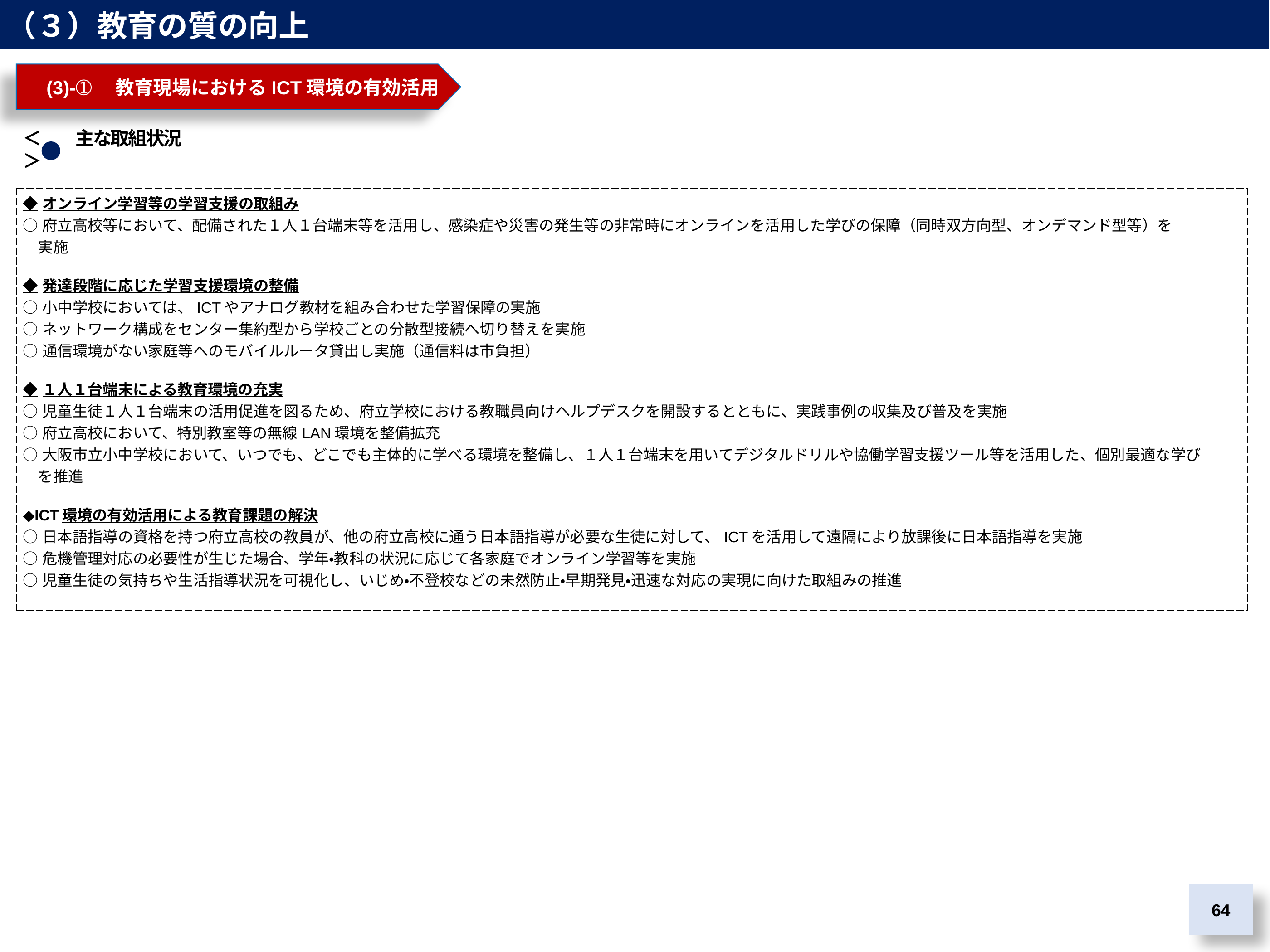

（３）教育の質の向上
　(3)-➀　教育現場におけるICT環境の有効活用
＜　　主な取組状況＞

| ◆オンライン学習等の学習支援の取組み ○府立高校等において、配備された１人１台端末等を活用し、感染症や災害の発生等の非常時にオンラインを活用した学びの保障（同時双方向型、オンデマンド型等）を 　実施 ◆発達段階に応じた学習支援環境の整備 ○小中学校においては、ICTやアナログ教材を組み合わせた学習保障の実施 ○ネットワーク構成をセンター集約型から学校ごとの分散型接続へ切り替えを実施 ○通信環境がない家庭等へのモバイルルータ貸出し実施（通信料は市負担） ◆１人１台端末による教育環境の充実 ○児童生徒１人１台端末の活用促進を図るため、府立学校における教職員向けヘルプデスクを開設するとともに、実践事例の収集及び普及を実施 ○府立高校において、特別教室等の無線LAN環境を整備拡充 ○大阪市立小中学校において、いつでも、どこでも主体的に学べる環境を整備し、１人１台端末を用いてデジタルドリルや協働学習支援ツール等を活用した、個別最適な学び 　を推進 ◆ICT環境の有効活用による教育課題の解決 ○日本語指導の資格を持つ府立高校の教員が、他の府立高校に通う日本語指導が必要な生徒に対して、ICTを活用して遠隔により放課後に日本語指導を実施 ○危機管理対応の必要性が生じた場合、学年・教科の状況に応じて各家庭でオンライン学習等を実施 ○児童生徒の気持ちや生活指導状況を可視化し、いじめ・不登校などの未然防止・早期発見・迅速な対応の実現に向けた取組みの推進 |
| --- |
64